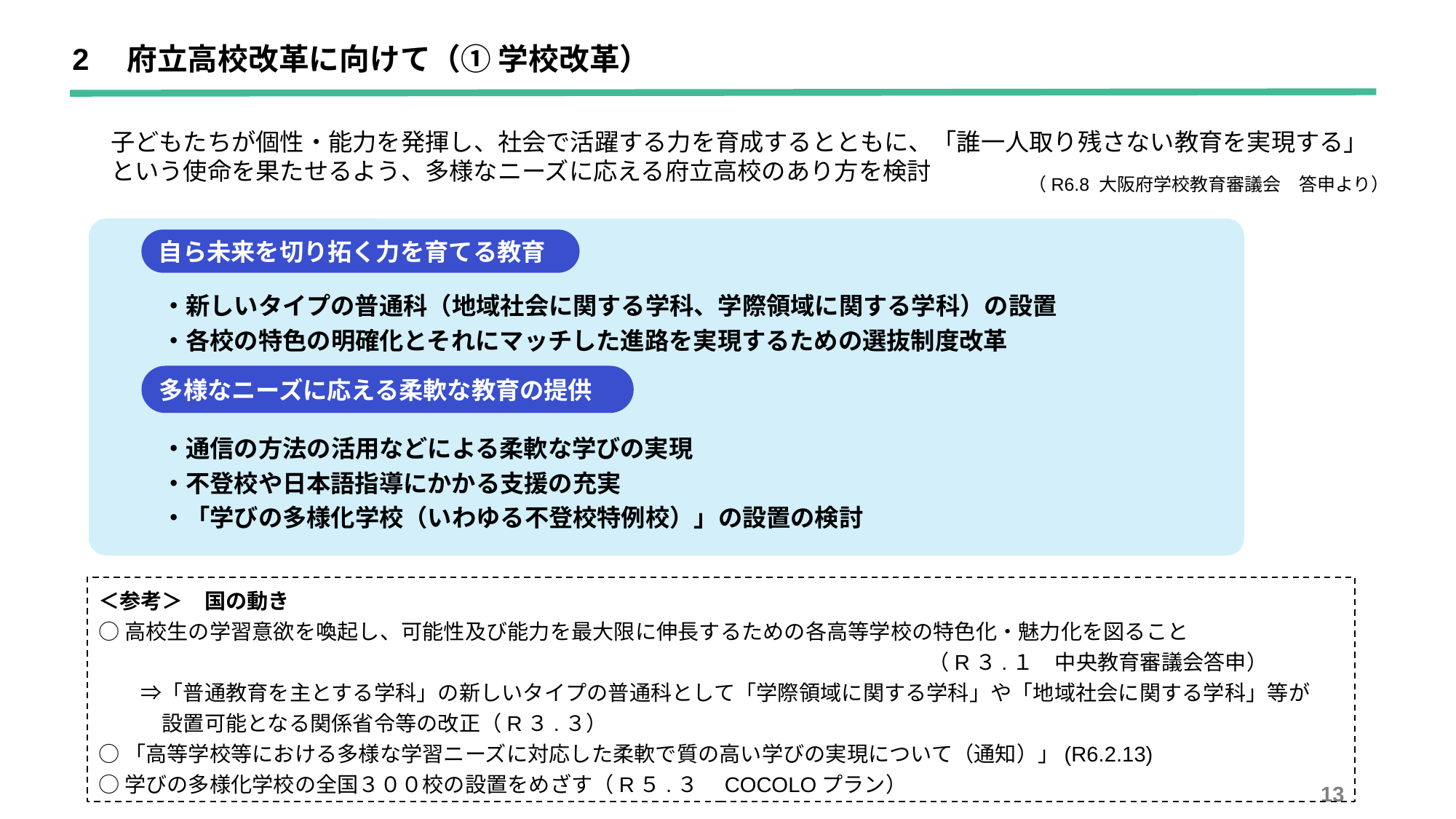

2　府立高校改革に向けて（① 学校改革）

子どもたちが個性・能力を発揮し、社会で活躍する力を育成するとともに、「誰一人取り残さない教育を実現する」という使命を果たせるよう、多様なニーズに応える府立高校のあり方を検討
（R6.8 大阪府学校教育審議会　答申より）

自ら未来を切り拓く力を育てる教育
・新しいタイプの普通科（地域社会に関する学科、学際領域に関する学科）の設置
・各校の特色の明確化とそれにマッチした進路を実現するための選抜制度改革
多様なニーズに応える柔軟な教育の提供
・通信の方法の活用などによる柔軟な学びの実現
・不登校や日本語指導にかかる支援の充実
・「学びの多様化学校（いわゆる不登校特例校）」の設置の検討
＜参考＞　国の動き
○高校生の学習意欲を喚起し、可能性及び能力を最大限に伸長するための各高等学校の特色化・魅力化を図ること
　　　　　　　　　　　　　　　　　　　　　　　　　　　　　　　　　　　　　　　（R３.１　中央教育審議会答申）
　　⇒「普通教育を主とする学科」の新しいタイプの普通科として「学際領域に関する学科」や「地域社会に関する学科」等が
　　　設置可能となる関係省令等の改正（R３.３）
○「高等学校等における多様な学習ニーズに対応した柔軟で質の高い学びの実現について（通知）」(R6.2.13)
○学びの多様化学校の全国３００校の設置をめざす（R５.３　COCOLOプラン）
13